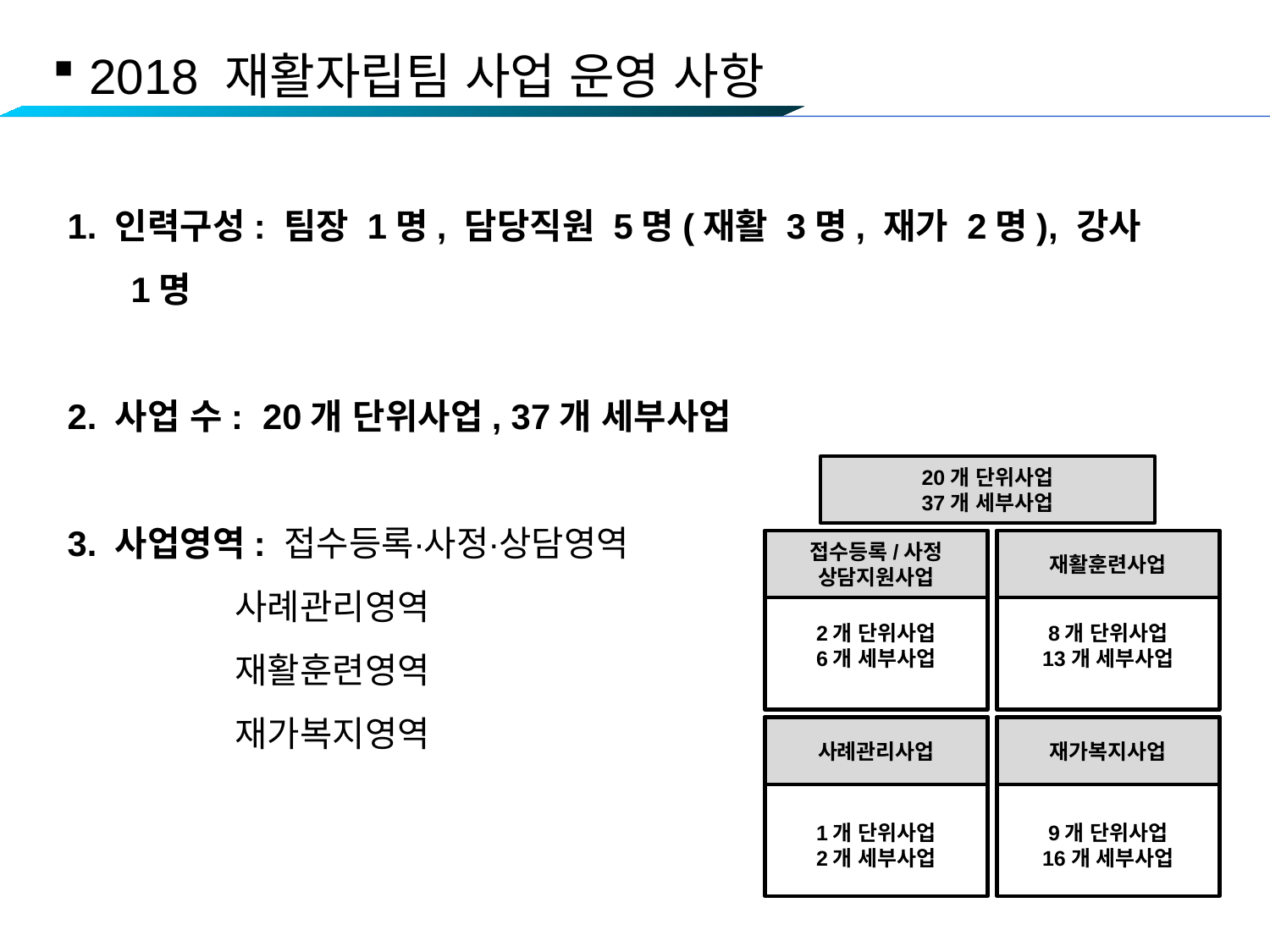

2018 재활자립팀 사업 운영 사항

1. 인력구성: 팀장 1명, 담당직원 5명(재활 3명, 재가 2명), 강사 1명

2. 사업 수:  20개 단위사업, 37개 세부사업

3. 사업영역: 접수등록∙사정∙상담영역
                사례관리영역
                재활훈련영역
                재가복지영역
20개 단위사업
37개 세부사업

2개 단위사업
6개 세부사업
접수등록/사정
상담지원사업

8개 단위사업
13개 세부사업
재활훈련사업

1개 단위사업
2개 세부사업
사례관리사업

9개 단위사업
16개 세부사업
재가복지사업